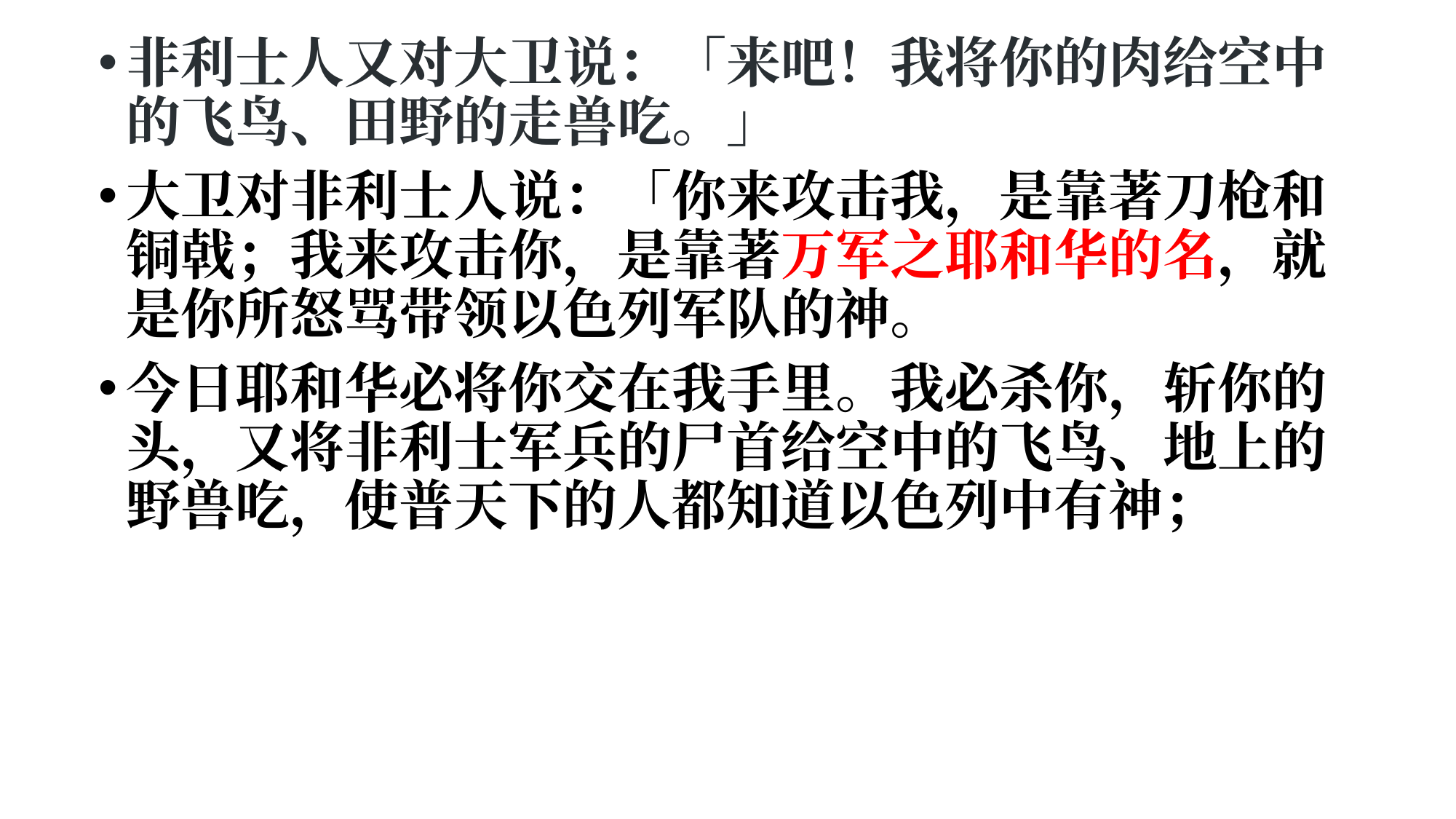

非利士人又对大卫说：「来吧！我将你的肉给空中的飞鸟、田野的走兽吃。」
大卫对非利士人说：「你来攻击我，是靠著刀枪和铜戟；我来攻击你，是靠著万军之耶和华的名，就是你所怒骂带领以色列军队的神。
今日耶和华必将你交在我手里。我必杀你，斩你的头，又将非利士军兵的尸首给空中的飞鸟、地上的野兽吃，使普天下的人都知道以色列中有神；